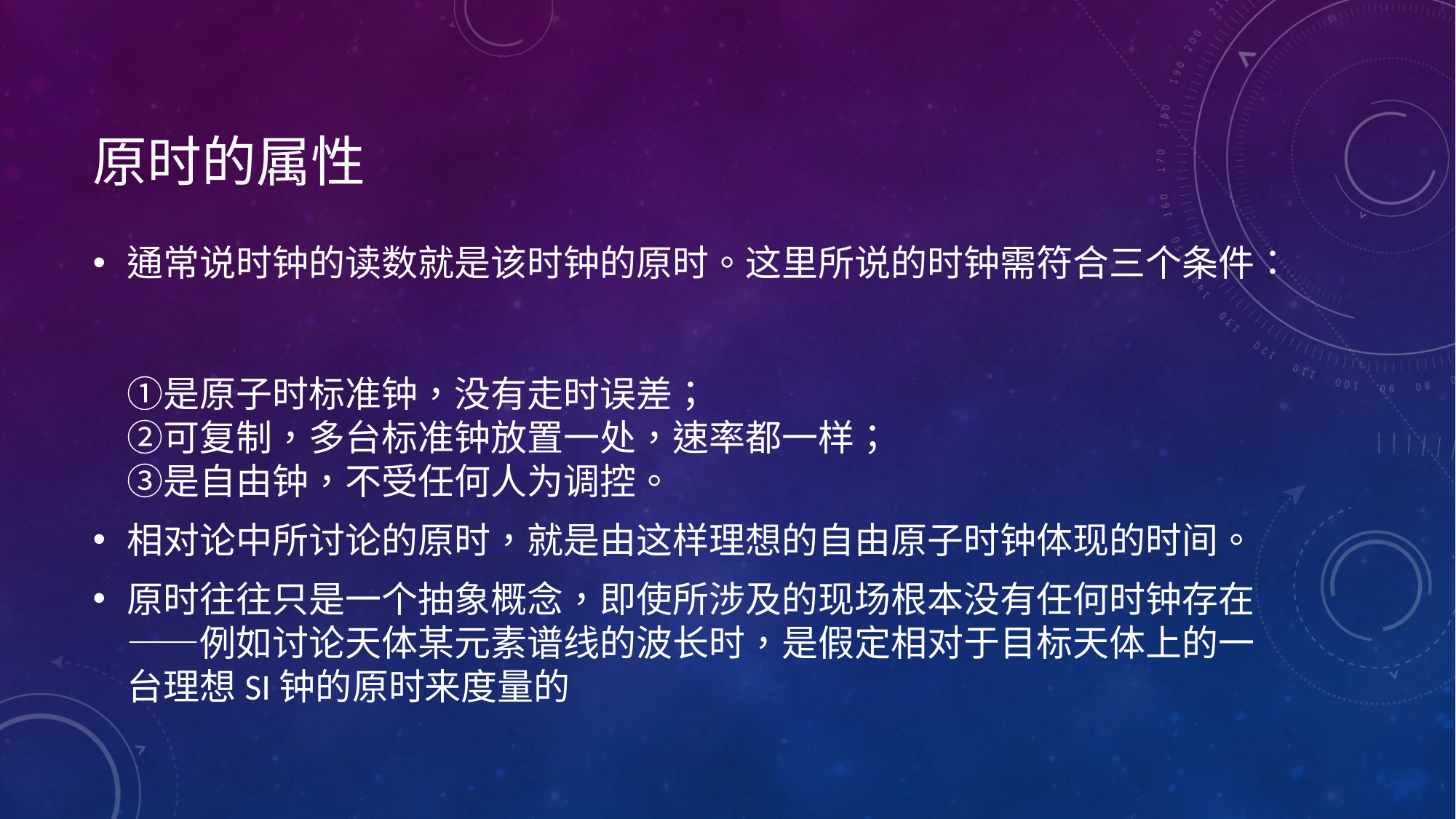

# 原时的属性
通常说时钟的读数就是该时钟的原时。这里所说的时钟需符合三个条件：
①是原子时标准钟，没有走时误差；
②可复制，多台标准钟放置一处，速率都一样；
③是自由钟，不受任何人为调控。
相对论中所讨论的原时，就是由这样理想的自由原子时钟体现的时间。
原时往往只是一个抽象概念，即使所涉及的现场根本没有任何时钟存在——例如讨论天体某元素谱线的波长时，是假定相对于目标天体上的一台理想SI钟的原时来度量的